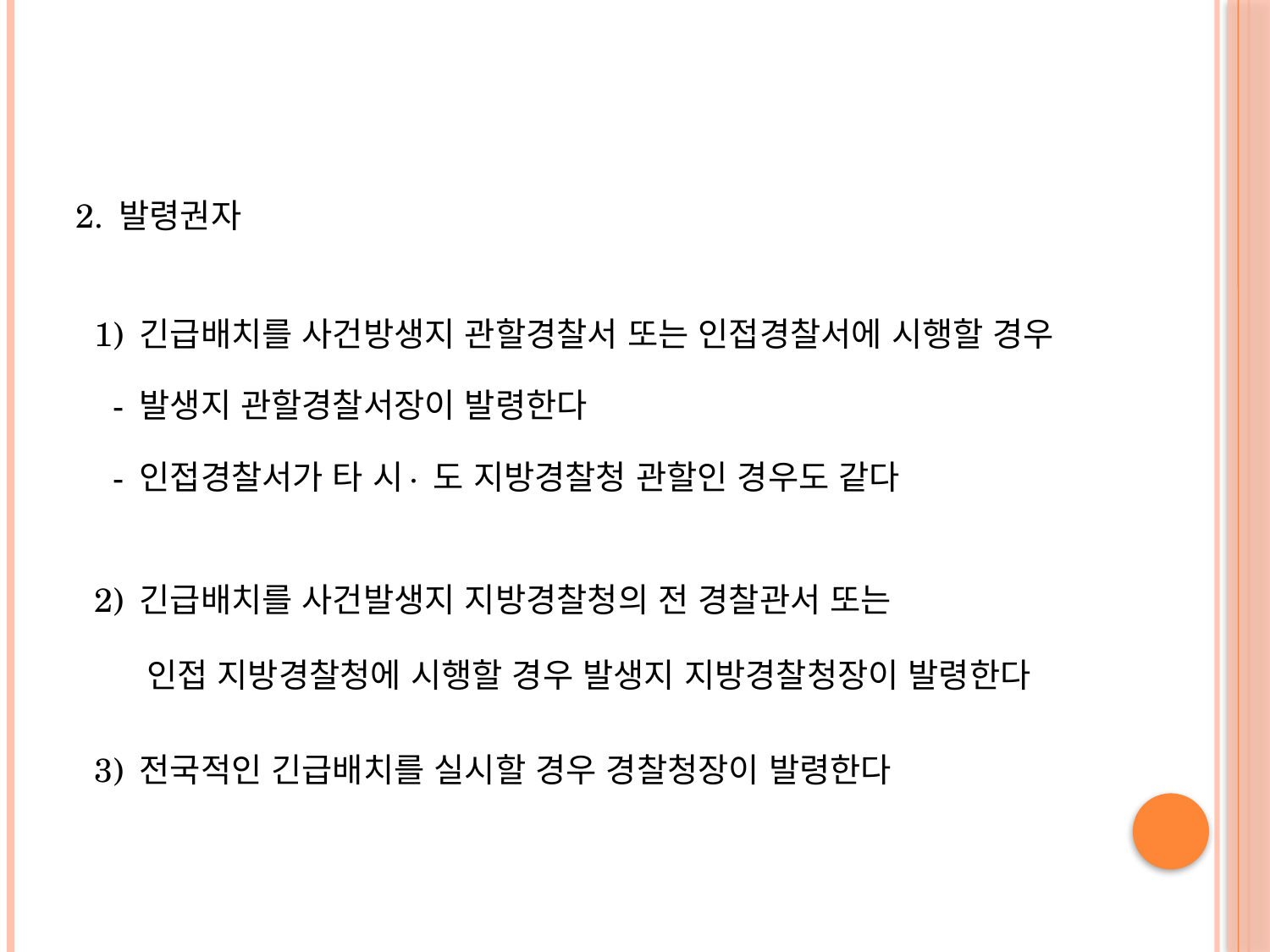

#
2. 발령권자

  1) 긴급배치를 사건방생지 관할경찰서 또는 인접경찰서에 시행할 경우
    - 발생지 관할경찰서장이 발령한다
    - 인접경찰서가 타 시· 도 지방경찰청 관할인 경우도 같다

  2) 긴급배치를 사건발생지 지방경찰청의 전 경찰관서 또는
       인접 지방경찰청에 시행할 경우 발생지 지방경찰청장이 발령한다

  3) 전국적인 긴급배치를 실시할 경우 경찰청장이 발령한다